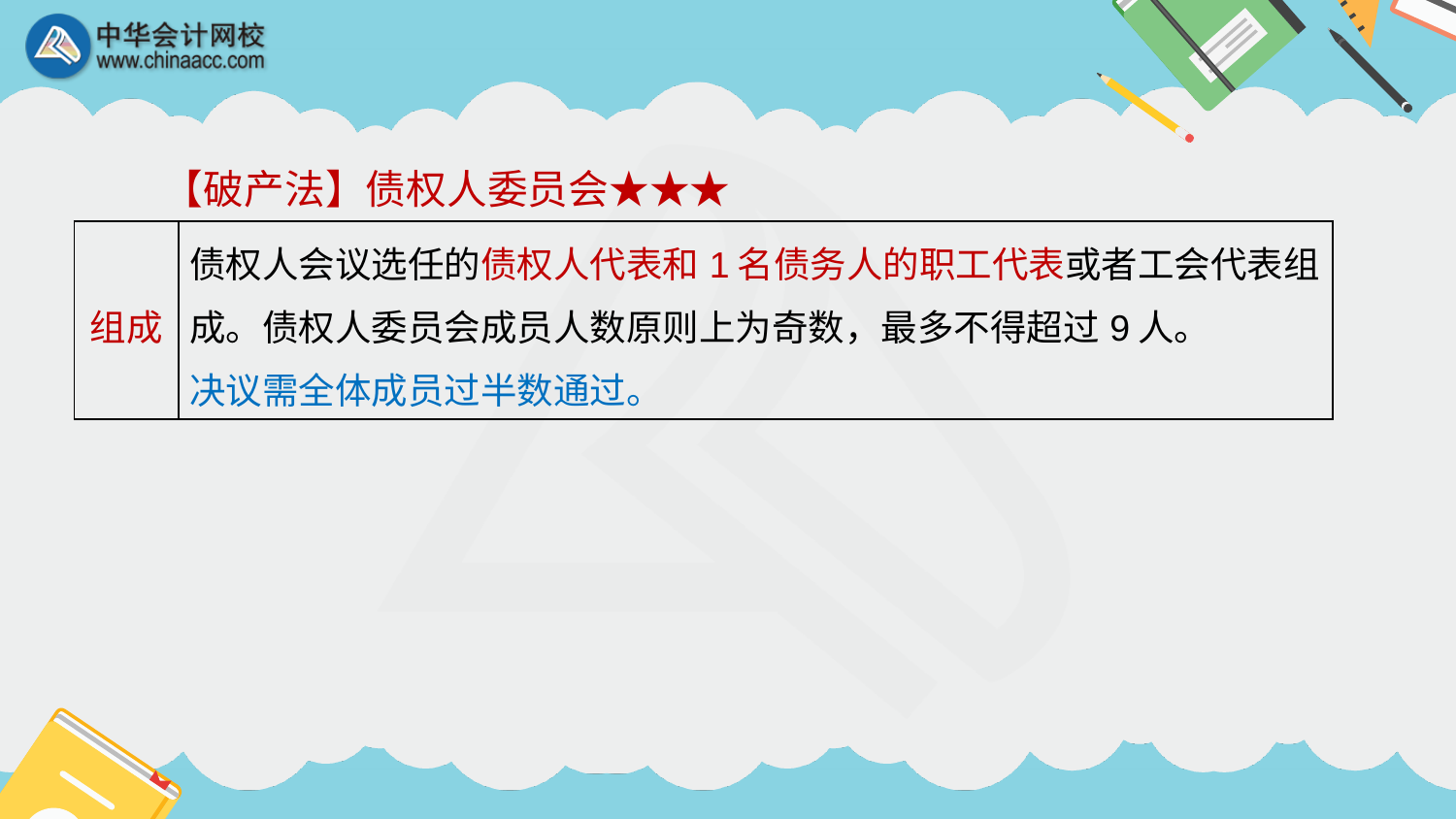

【破产法】债权人委员会★★★

| 组成 | 债权人会议选任的债权人代表和1名债务人的职工代表或者工会代表组成。债权人委员会成员人数原则上为奇数，最多不得超过9人。 决议需全体成员过半数通过。 |
| --- | --- |